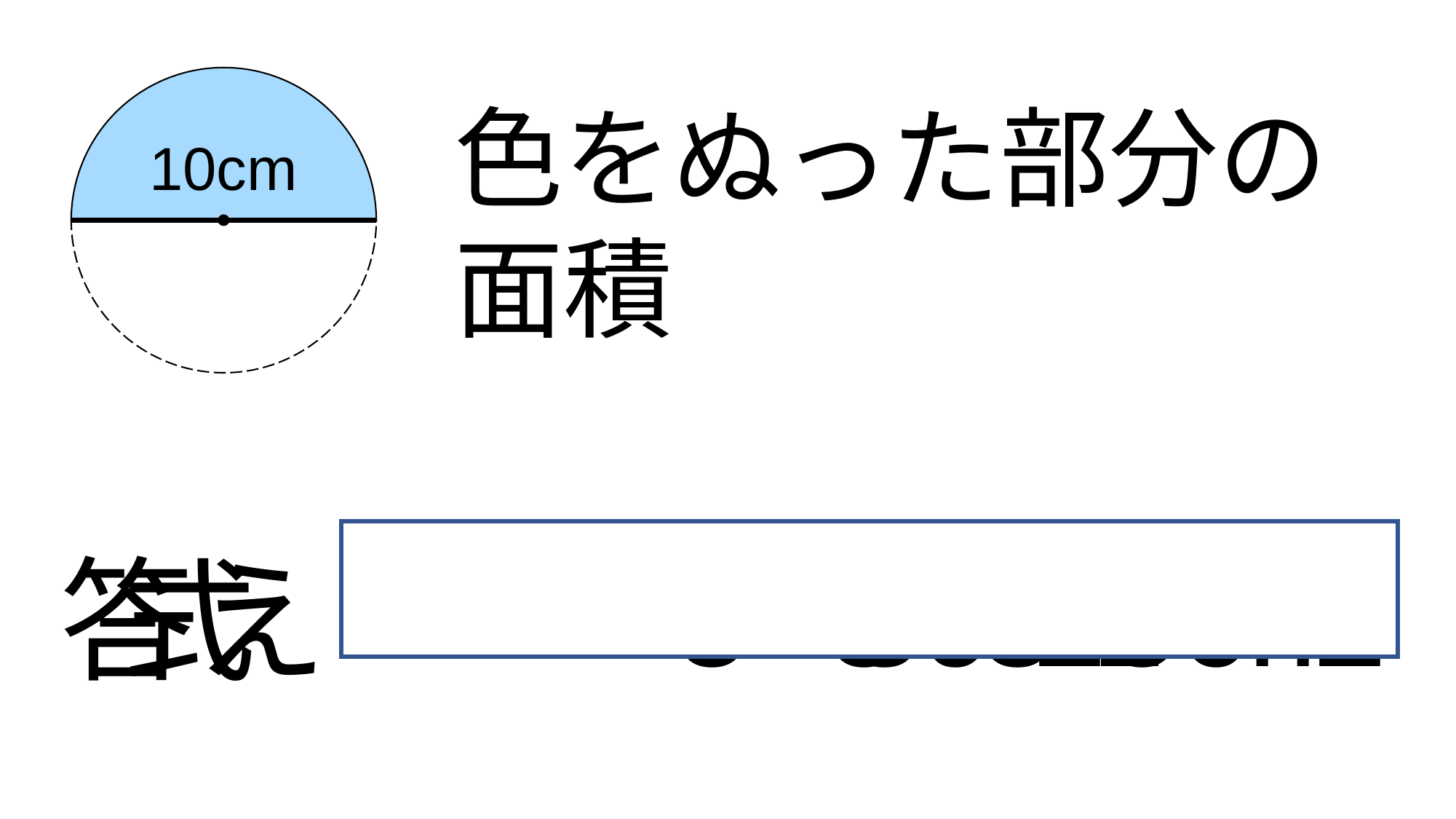

10cm

10cm

10cm

10cm

10cm

10cm

色をぬった部分の面積

5×5×3.14÷2
答え
式
39.25cm2